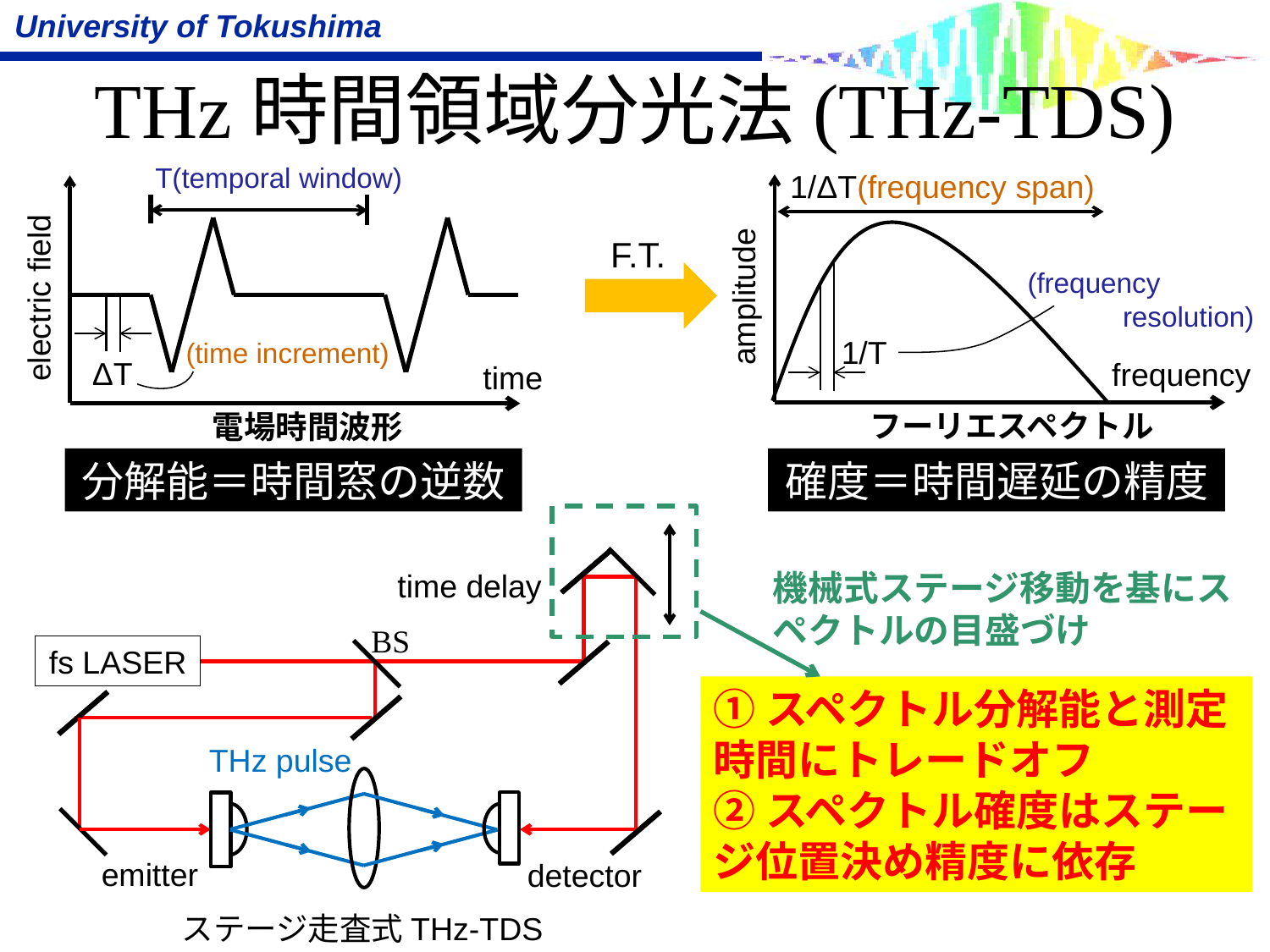

# THz時間領域分光法(THz-TDS)
T(temporal window)
electric field

(time increment)
ΔT
time
電場時間波形
1/ΔT(frequency span)
amplitude

(frequency
resolution)

1/T
frequency
フーリエスペクトル
F.T.

確度＝時間遅延の精度
分解能＝時間窓の逆数

time delay
fs LASER
THz pulse

emitter
detector
機械式ステージ移動を基にスペクトルの目盛づけ
①スペクトル分解能と測定時間にトレードオフ
②スペクトル確度はステージ位置決め精度に依存
BS
ステージ走査式THz-TDS